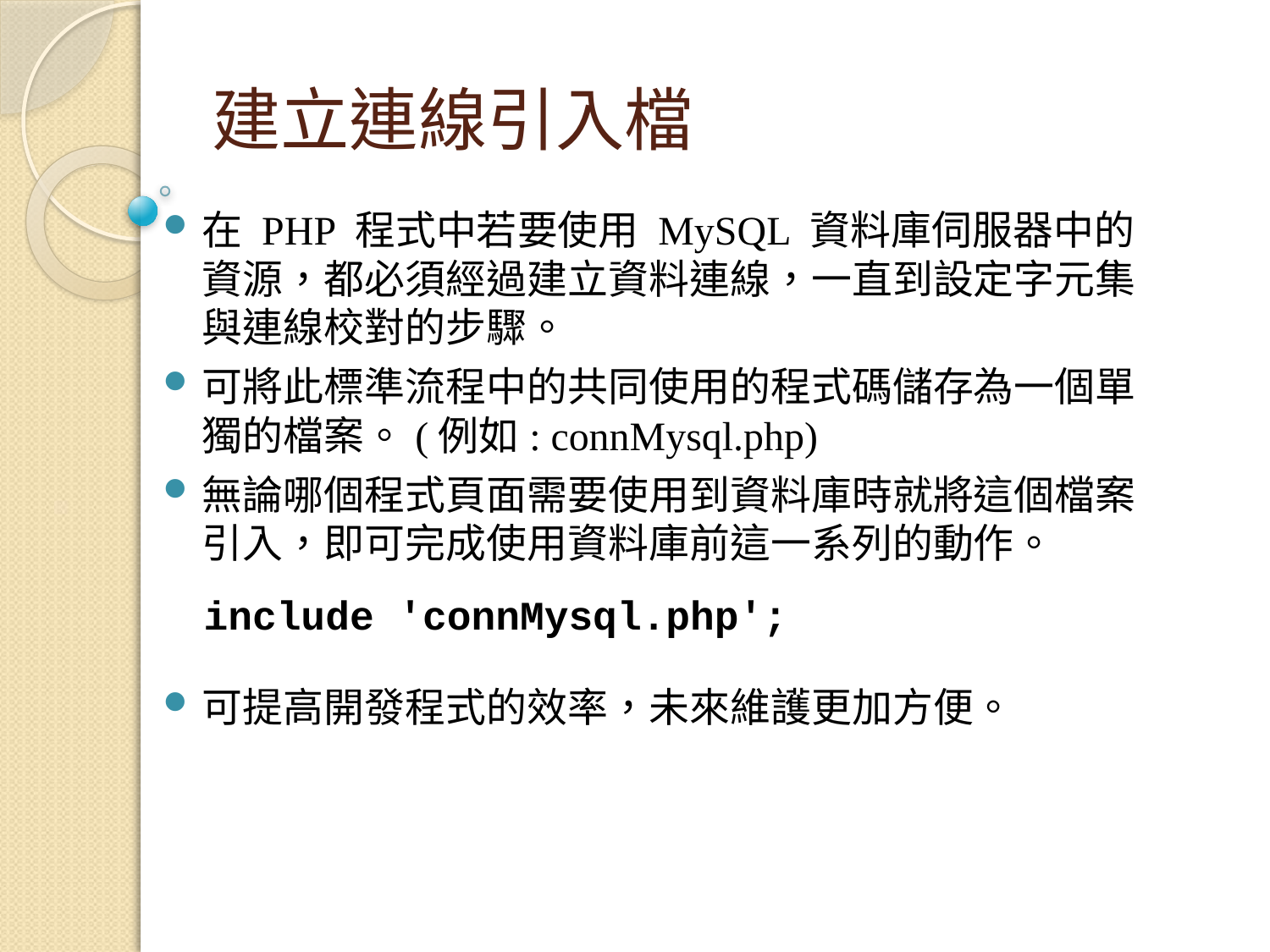

建立連線引入檔
在 PHP 程式中若要使用 MySQL 資料庫伺服器中的資源，都必須經過建立資料連線，一直到設定字元集與連線校對的步驟。
可將此標準流程中的共同使用的程式碼儲存為一個單獨的檔案。(例如: connMysql.php)
無論哪個程式頁面需要使用到資料庫時就將這個檔案引入，即可完成使用資料庫前這一系列的動作。

    include 'connMysql.php';

可提高開發程式的效率，未來維護更加方便。